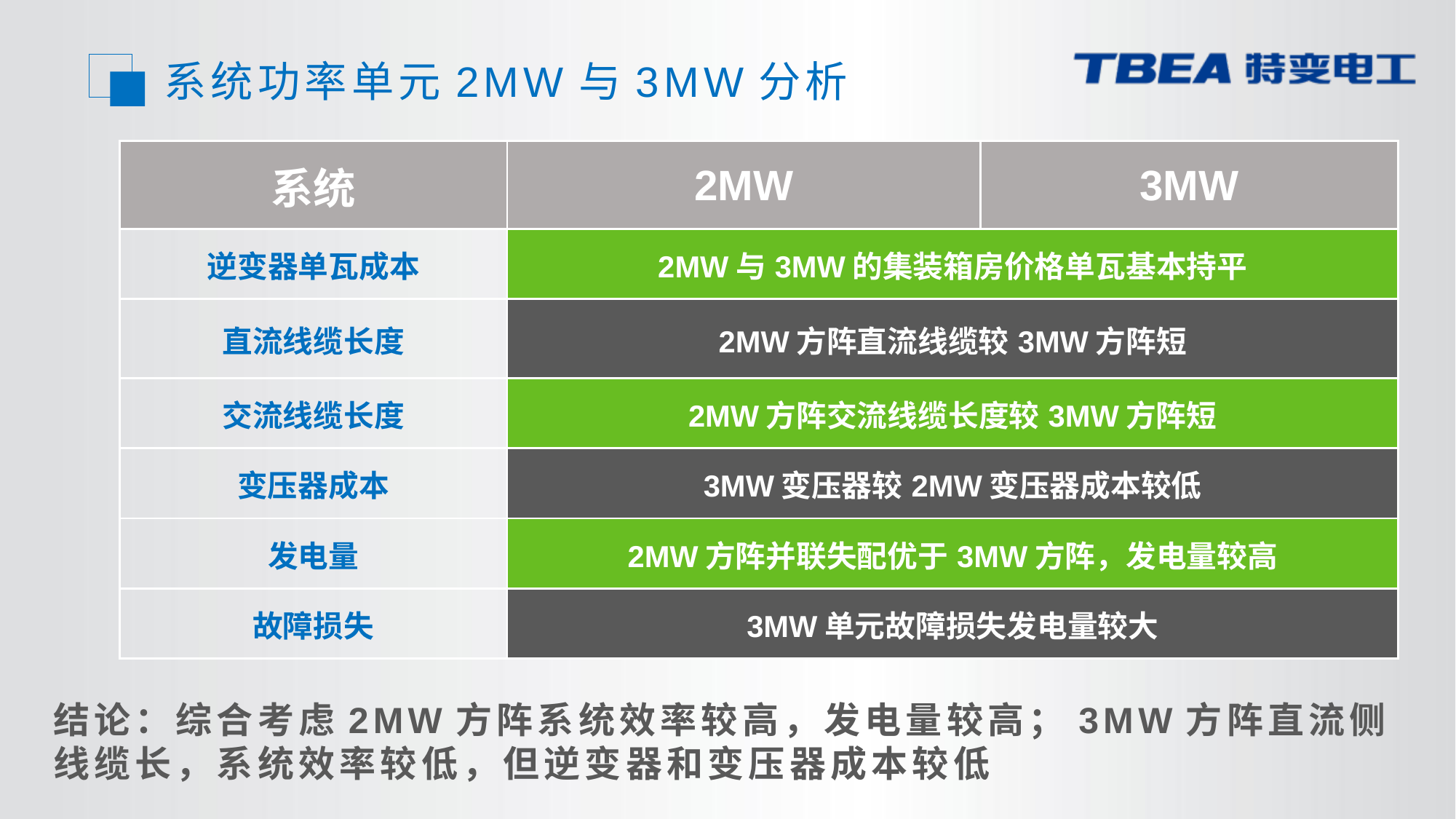

系统功率单元2MW与3MW分析

| 系统 | 2MW | 3MW |
| --- | --- | --- |
| 逆变器单瓦成本 | 2MW与3MW的集装箱房价格单瓦基本持平 |  |
| 直流线缆长度 | 2MW方阵直流线缆较3MW方阵短 |  |
| 交流线缆长度 | 2MW方阵交流线缆长度较3MW方阵短 |  |
| 变压器成本 | 3MW变压器较2MW变压器成本较低 |  |
| 发电量 | 2MW方阵并联失配优于3MW方阵，发电量较高 |  |
| 故障损失 | 3MW单元故障损失发电量较大 |  |
结论：综合考虑2MW方阵系统效率较高，发电量较高；3MW方阵直流侧线缆长，系统效率较低，但逆变器和变压器成本较低